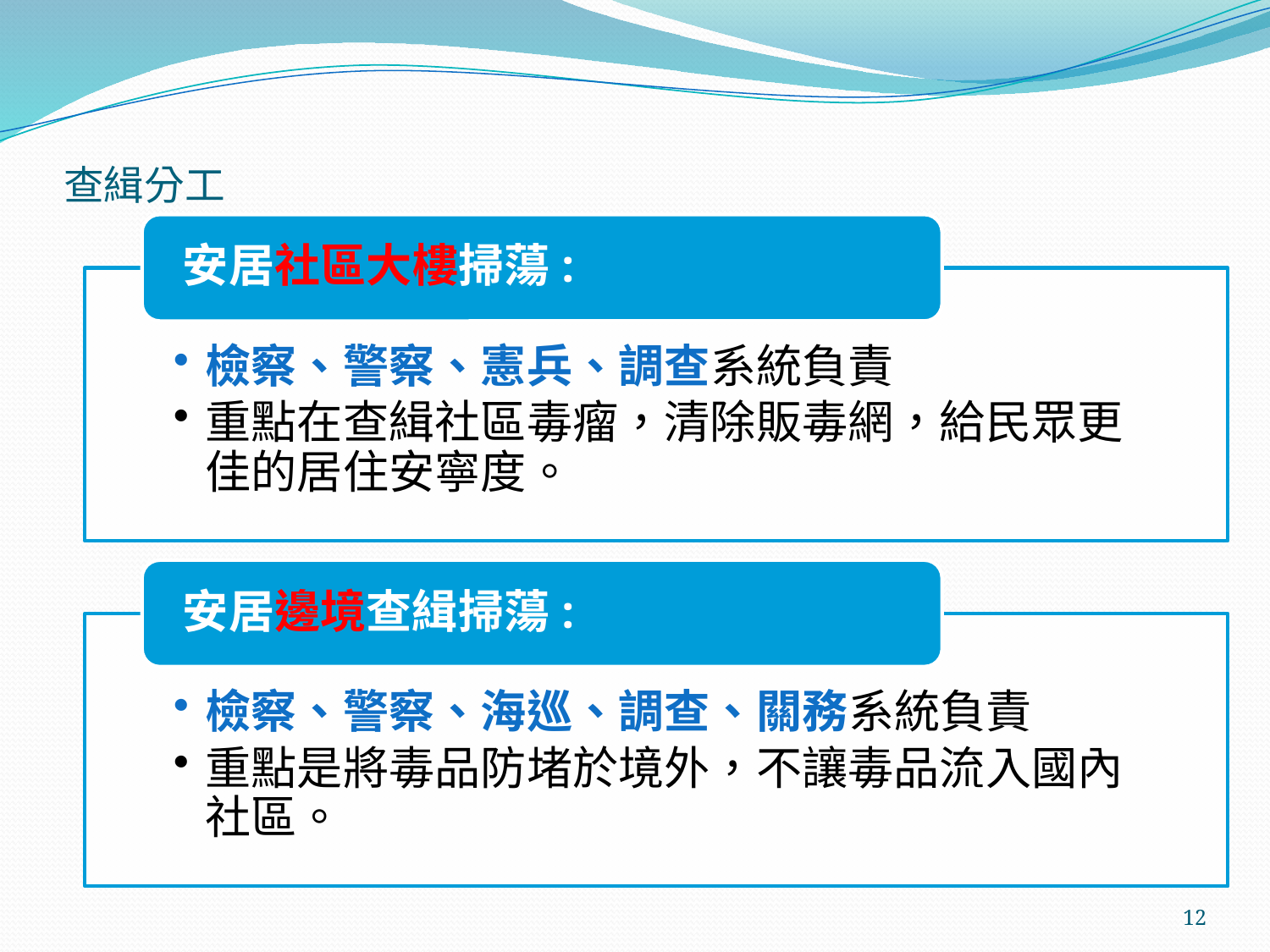

# 查緝分工
檢察、警察、憲兵、調查系統負責
重點在查緝社區毒瘤，清除販毒網，給民眾更佳的居住安寧度。
安居社區大樓掃蕩:
檢察、警察、海巡、調查、關務系統負責
重點是將毒品防堵於境外，不讓毒品流入國內社區。
安居邊境查緝掃蕩:
12